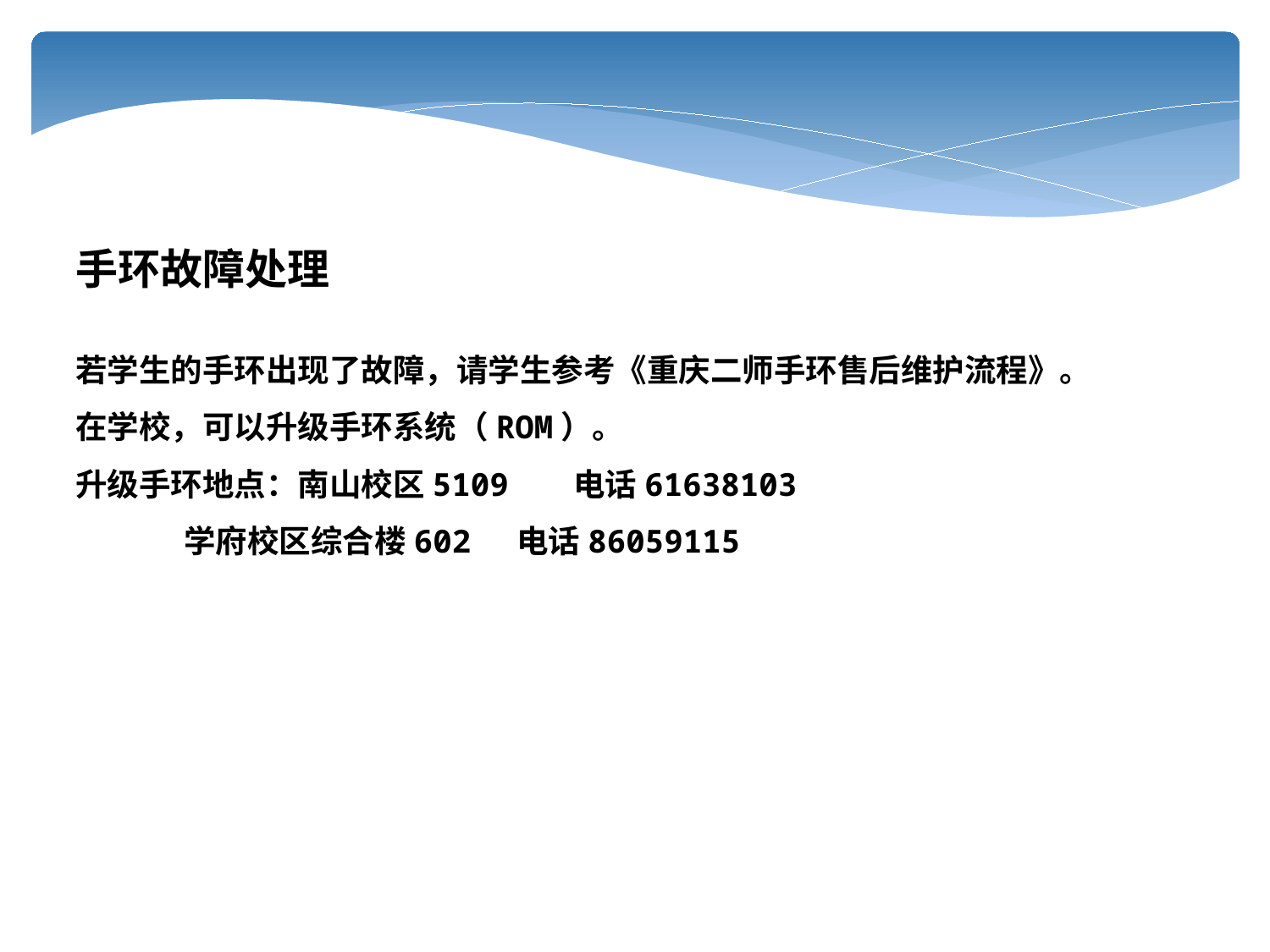

手环故障处理

若学生的手环出现了故障，请学生参考《重庆二师手环售后维护流程》。
在学校，可以升级手环系统（ROM）。
升级手环地点：南山校区5109   电话61638103
              学府校区综合楼602  电话86059115